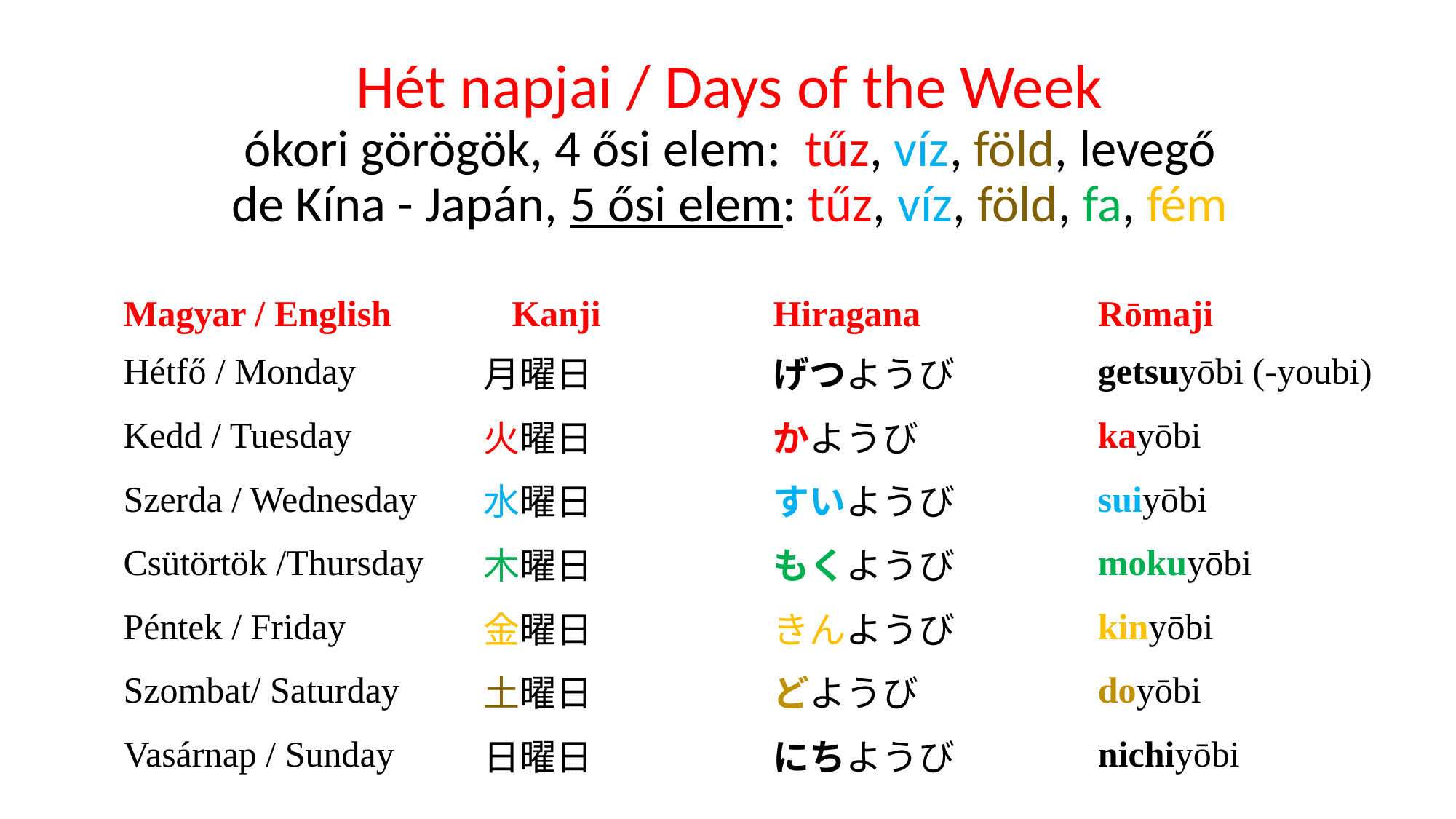

# Hét napjai / Days of the Week ókori görögök, 4 ősi elem:  tűz, víz, föld, levegő de Kína - Japán, 5 ősi elem: tűz, víz, föld, fa, fém
| Magyar / English | Kanji | Hiragana | Rōmaji |
| --- | --- | --- | --- |
| Hétfő / Monday | 月曜日 | げつようび | getsuyōbi (-youbi) |
| Kedd / Tuesday | 火曜日 | かようび | kayōbi |
| Szerda / Wednesday | 水曜日 | すいようび | suiyōbi |
| Csütörtök /Thursday | 木曜日 | もくようび | mokuyōbi |
| Péntek / Friday | 金曜日 | きんようび | kinyōbi |
| Szombat/ Saturday | 土曜日 | どようび | doyōbi |
| Vasárnap / Sunday | 日曜日 | にちようび | nichiyōbi |